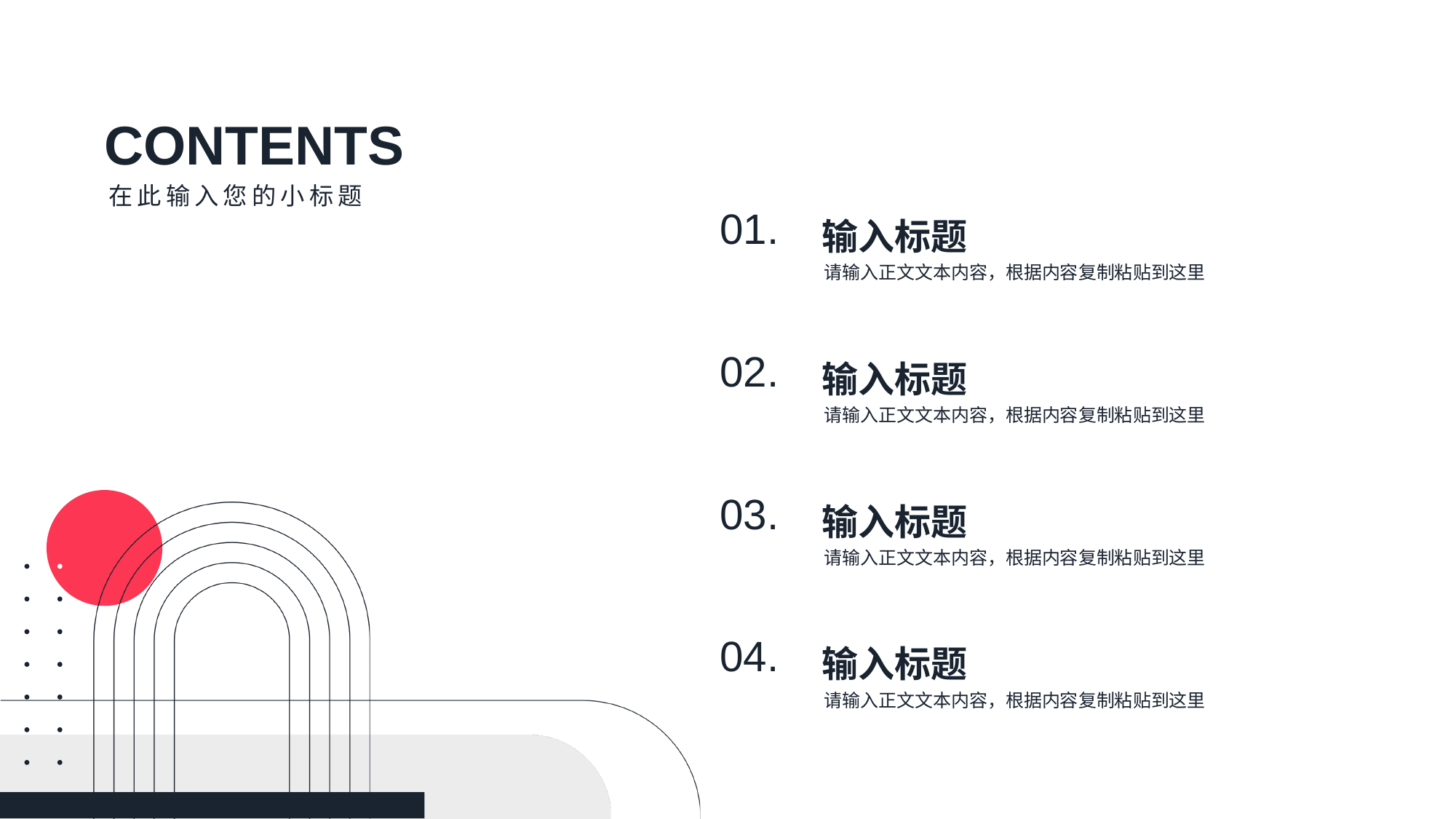

https://www.ypppt.com/
CONTENTS
在此输入您的小标题
01.
输入标题
请输入正文文本内容，根据内容复制粘贴到这里
02.
输入标题
请输入正文文本内容，根据内容复制粘贴到这里
03.
输入标题
请输入正文文本内容，根据内容复制粘贴到这里
04.
输入标题
请输入正文文本内容，根据内容复制粘贴到这里